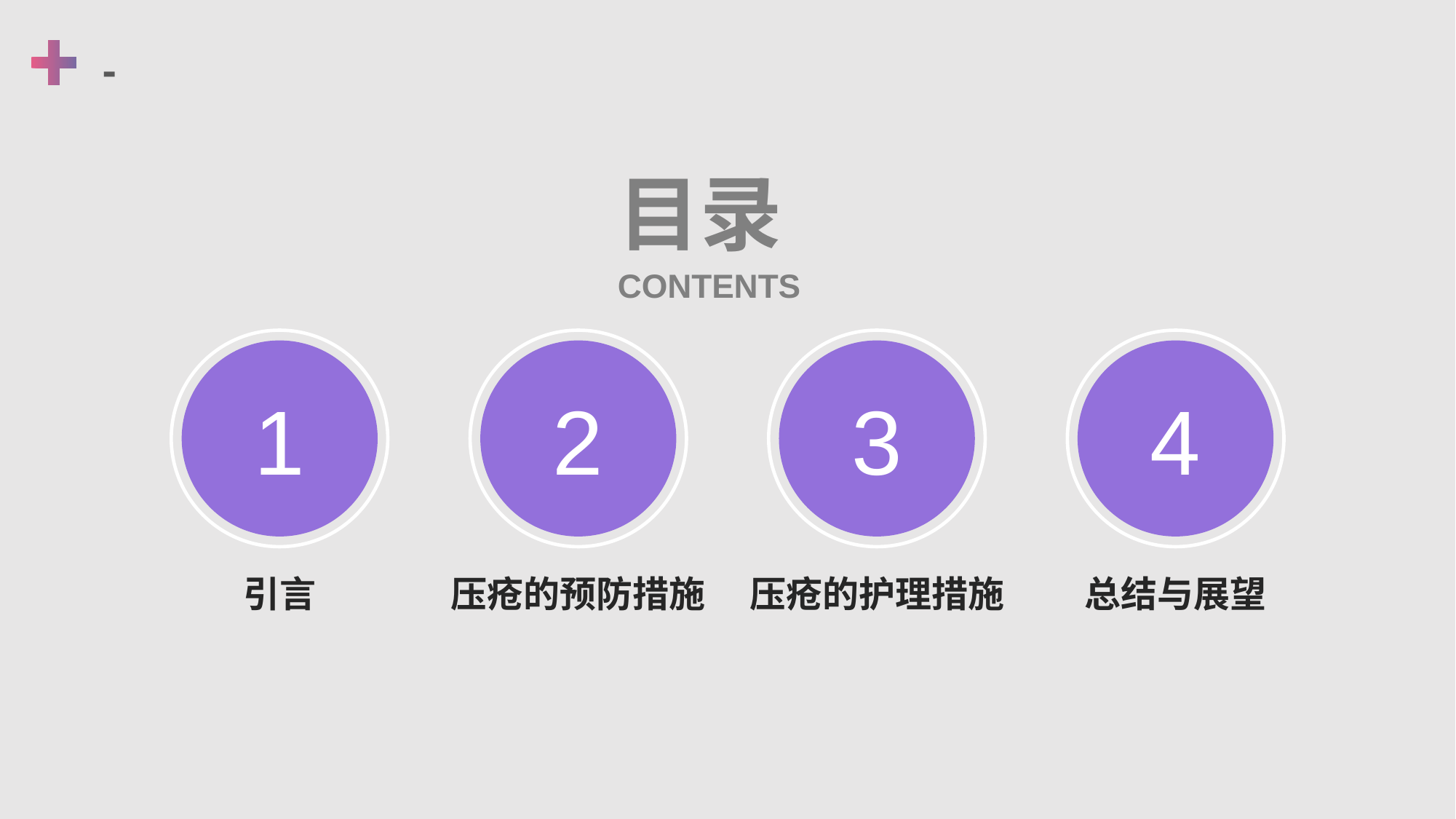

-

目录
CONTENTS

1
2
3
4
引言
压疮的预防措施
压疮的护理措施
总结与展望